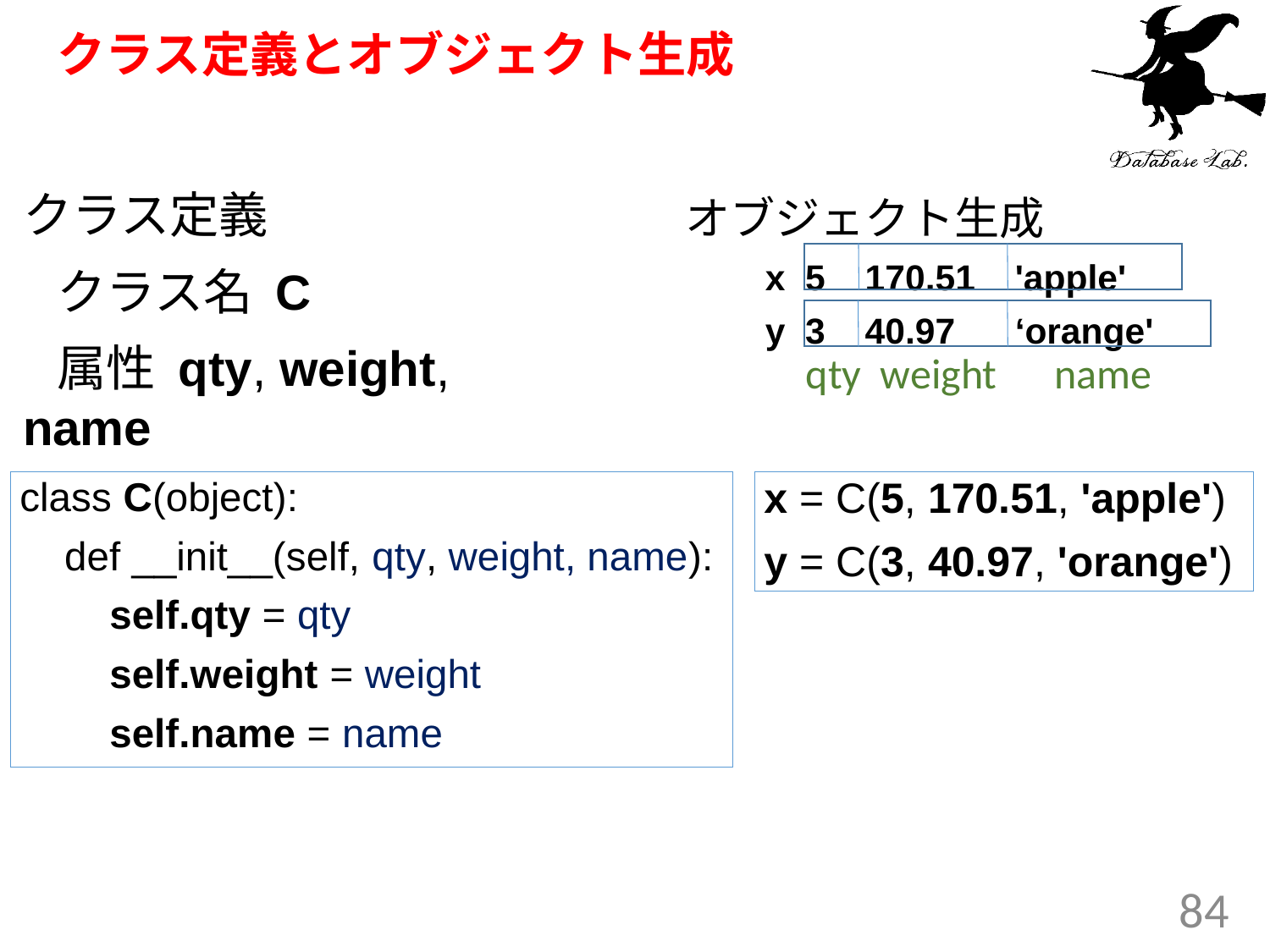

# クラス定義とオブジェクト生成
クラス定義
  クラス名 C
  属性 qty, weight, name
オブジェクト生成
        x  5    170.51    'apple'
        y  3    40.97      ‘orange'

qty  weight      name
class C(object):
    def __init__(self, qty, weight, name):
        self.qty = qty
        self.weight = weight
        self.name = name

x = C(5, 170.51, 'apple')
y = C(3, 40.97, 'orange')

84